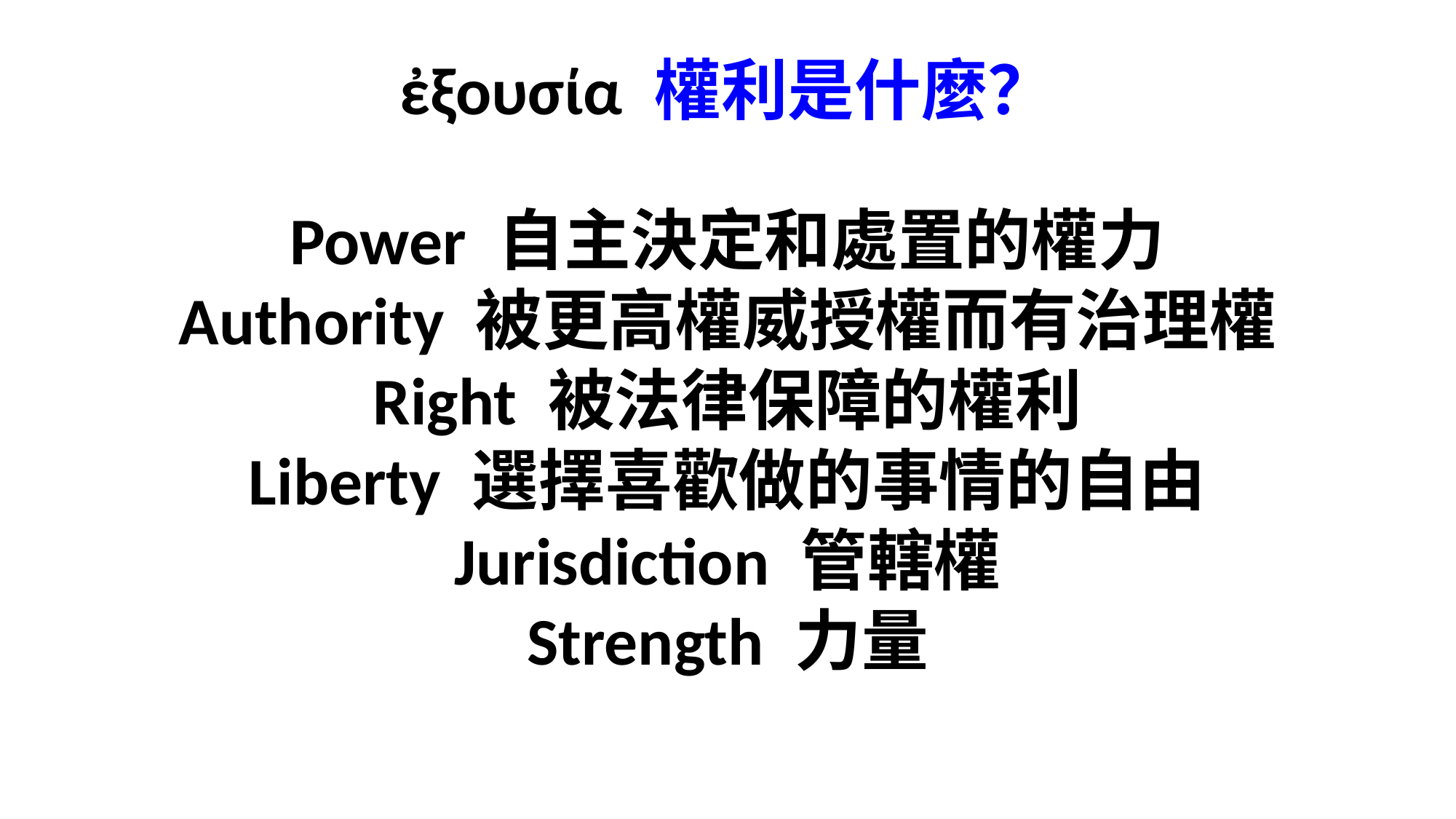

ἐξουσία 權利是什麼？

Power 自主決定和處置的權力
Authority 被更高權威授權而有治理權
Right 被法律保障的權利
Liberty 選擇喜歡做的事情的自由
Jurisdiction 管轄權
Strength 力量